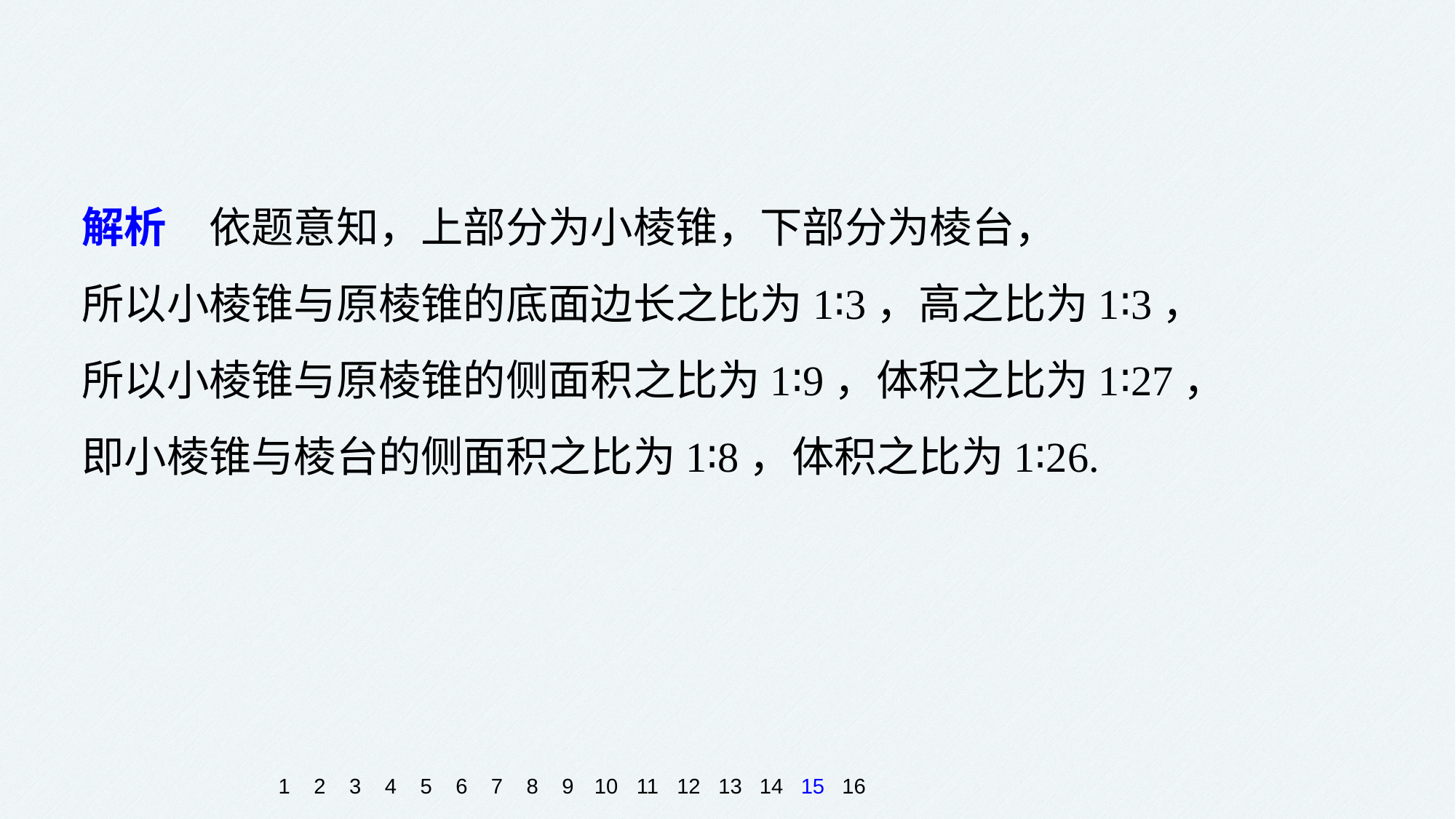

解析　依题意知，上部分为小棱锥，下部分为棱台，
所以小棱锥与原棱锥的底面边长之比为1∶3，高之比为1∶3，
所以小棱锥与原棱锥的侧面积之比为1∶9，体积之比为1∶27，
即小棱锥与棱台的侧面积之比为1∶8，体积之比为1∶26.
1
2
3
4
5
6
7
8
9
10
11
12
13
14
15
16